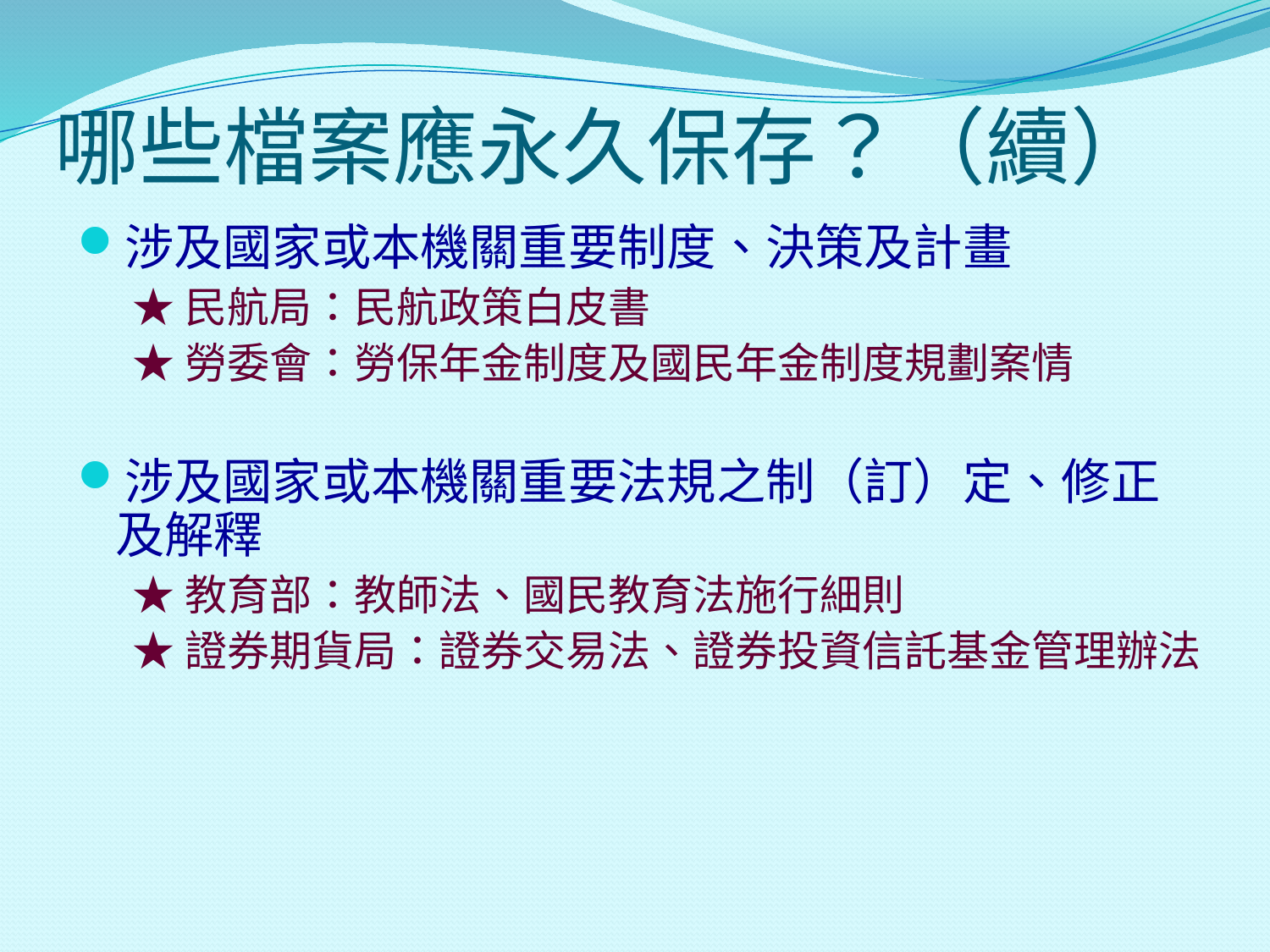

# 哪些檔案應永久保存？（續）
涉及國家或本機關重要制度、決策及計畫
★民航局：民航政策白皮書
★勞委會：勞保年金制度及國民年金制度規劃案情

涉及國家或本機關重要法規之制（訂）定、修正及解釋
★教育部：教師法、國民教育法施行細則
★證券期貨局：證券交易法、證券投資信託基金管理辦法